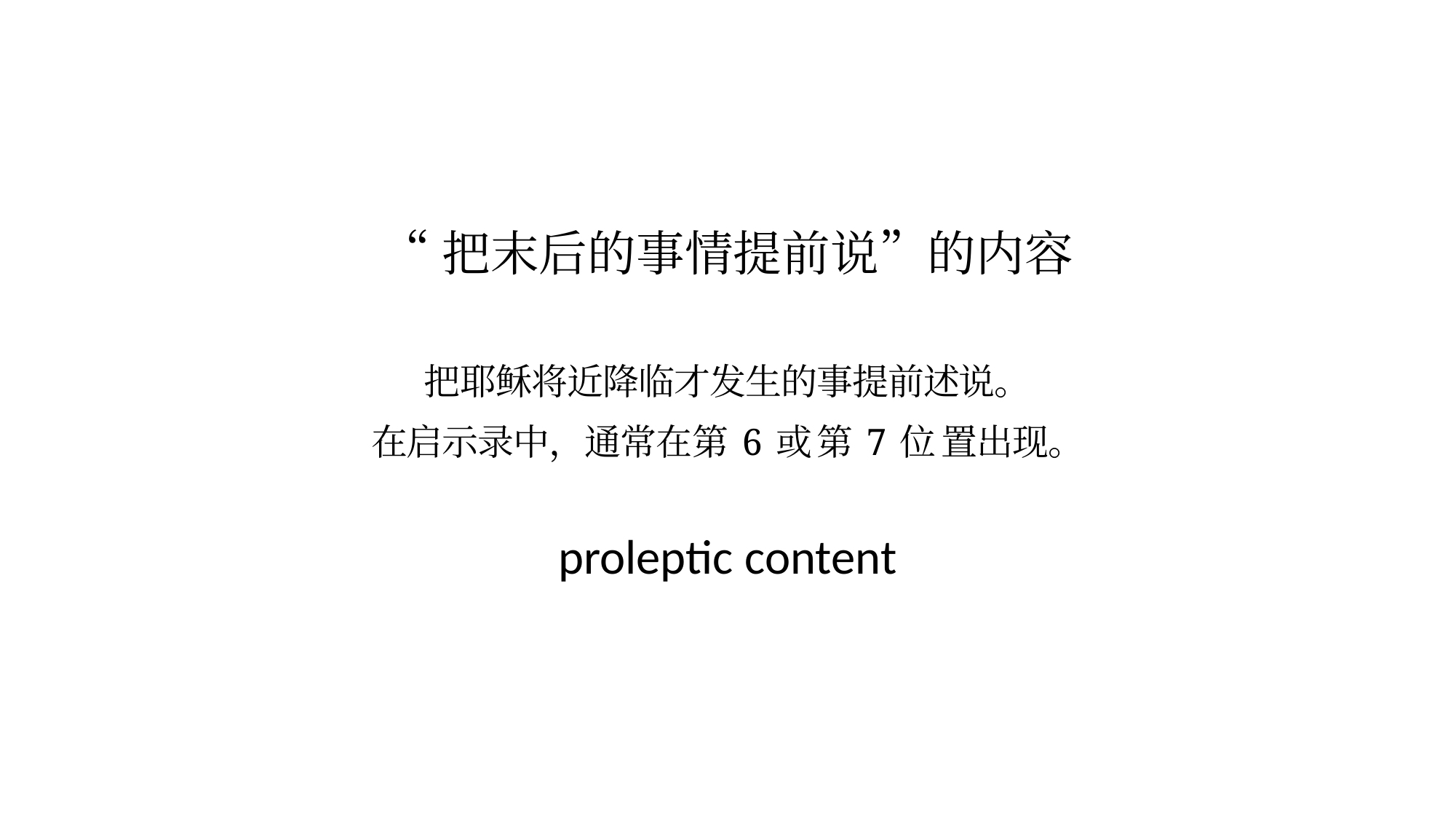

# “把末后的事情提前说”的内容 把耶稣将近降临才发生的事提前述说。 在启示录中，通常在第6或第7位置出现。 proleptic content